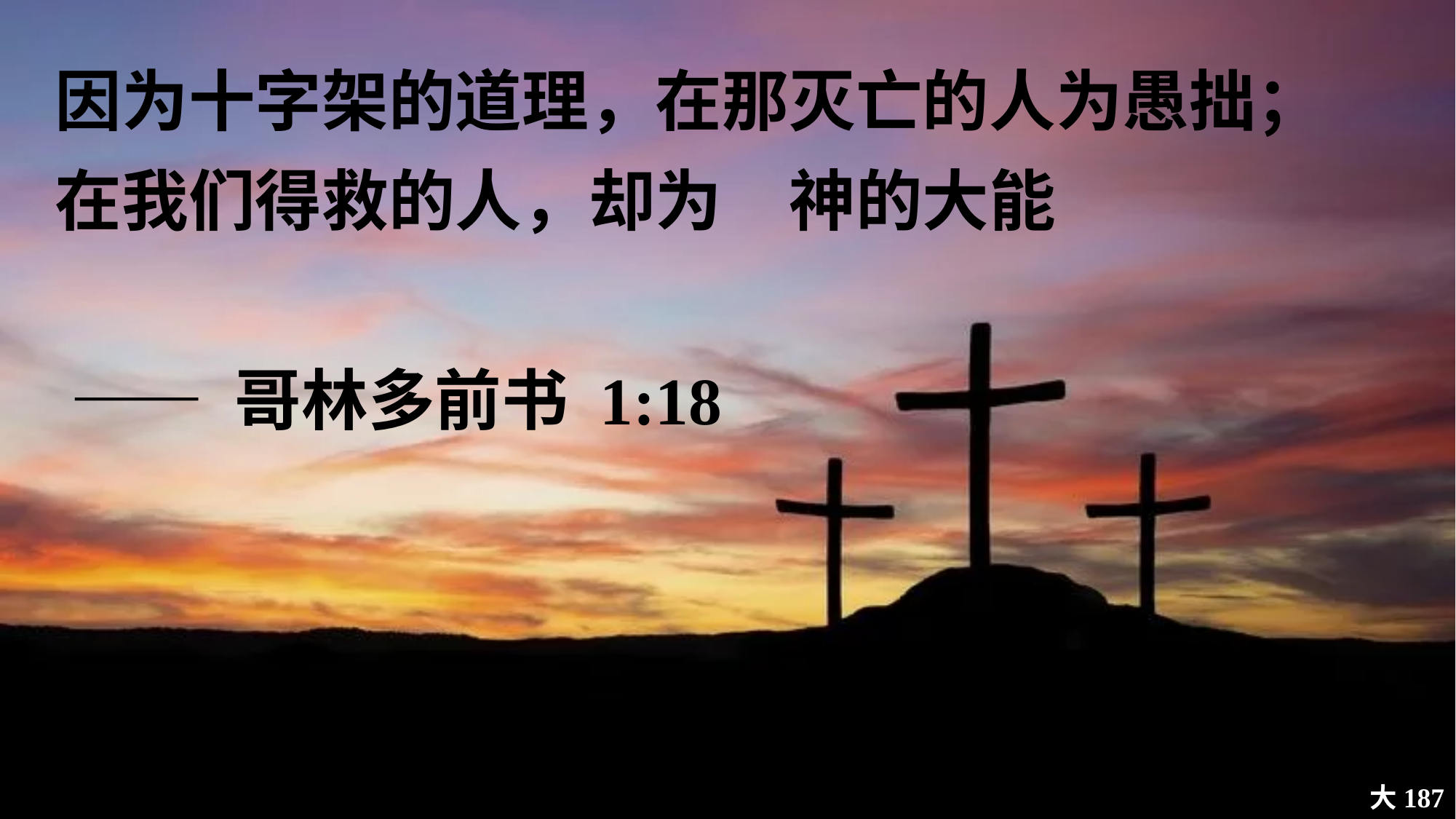

因为十字架的道理，在那灭亡的人为愚拙；在我们得救的人，却为　神的大能

 —— 哥林多前书 1:18
大187